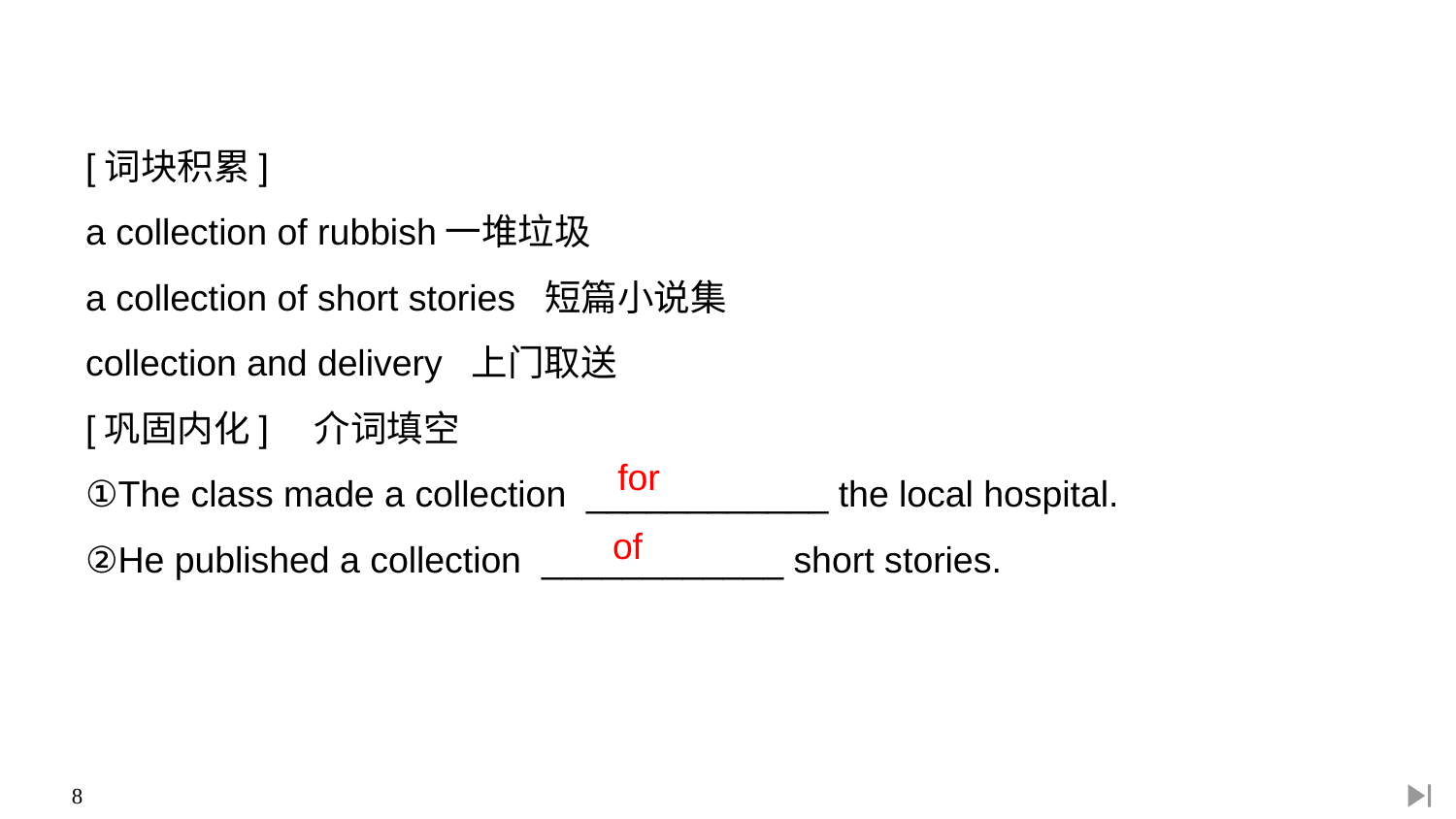

[词块积累]
a collection of rubbish一堆垃圾
a collection of short stories  短篇小说集
collection and delivery  上门取送
[巩固内化]　介词填空
①The class made a collection  ____________ the local hospital.
②He published a collection  ____________ short stories.
for
of